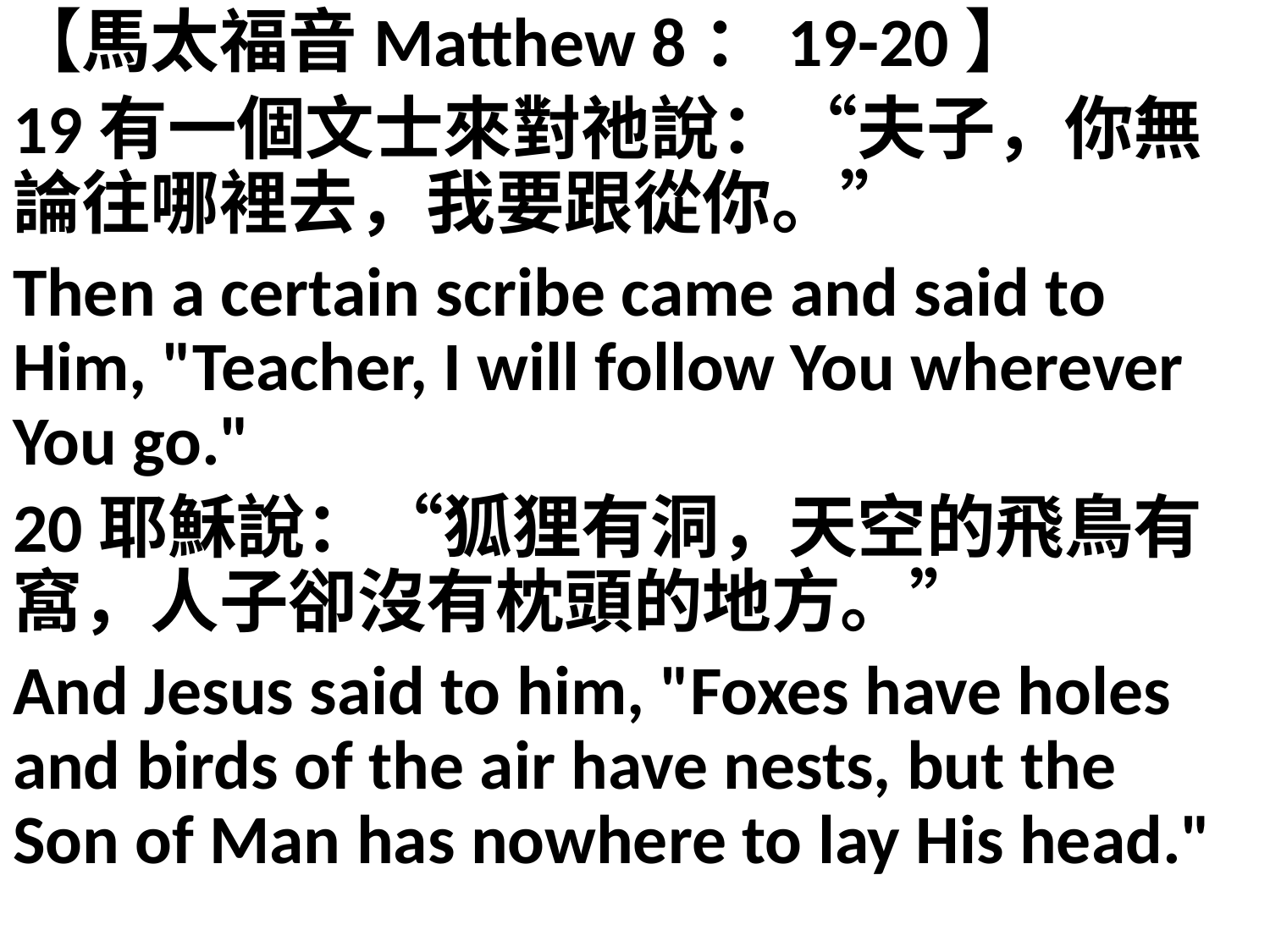

【馬太福音Matthew 8：19-20】
19有一個文士來對祂說：“夫子，你無論往哪裡去，我要跟從你。”
Then a certain scribe came and said to Him, "Teacher, I will follow You wherever You go."
20耶穌說：“狐狸有洞，天空的飛鳥有窩，人子卻沒有枕頭的地方。”
And Jesus said to him, "Foxes have holes and birds of the air have nests, but the Son of Man has nowhere to lay His head."